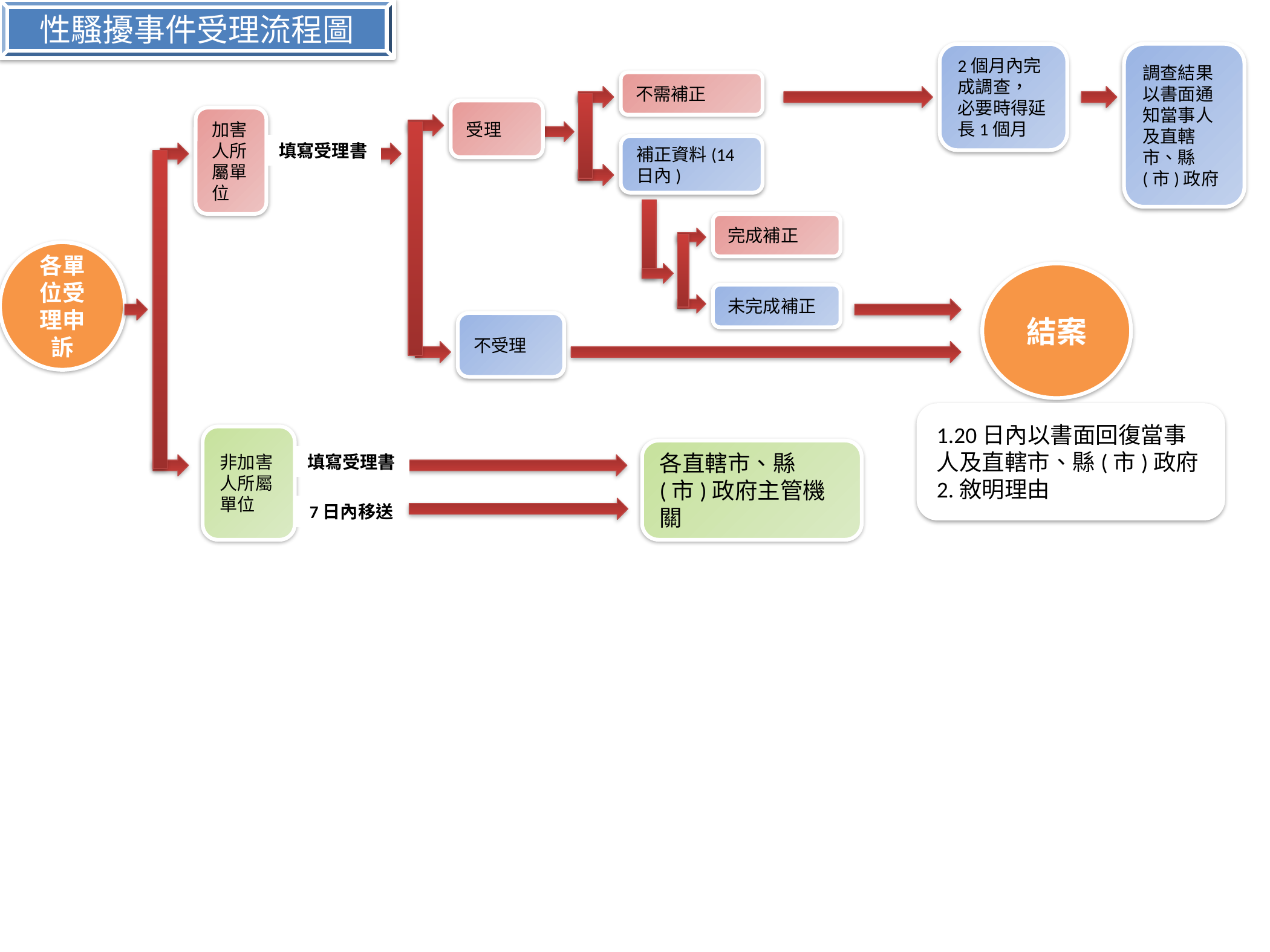

性騷擾事件受理流程圖
2個月內完成調查，
必要時得延長1個月
調查結果以書面通知當事人及直轄市、縣(市)政府
不需補正

受理
加害人所屬單位

填寫受理書
補正資料(14日內)

完成補正

各單位受理申訴
結案
未完成補正

不受理

1.20日內以書面回復當事人及直轄市、縣(市)政府
2.敘明理由
非加害人所屬單位
各直轄市、縣(市)政府主管機關
填寫受理書

7日內移送